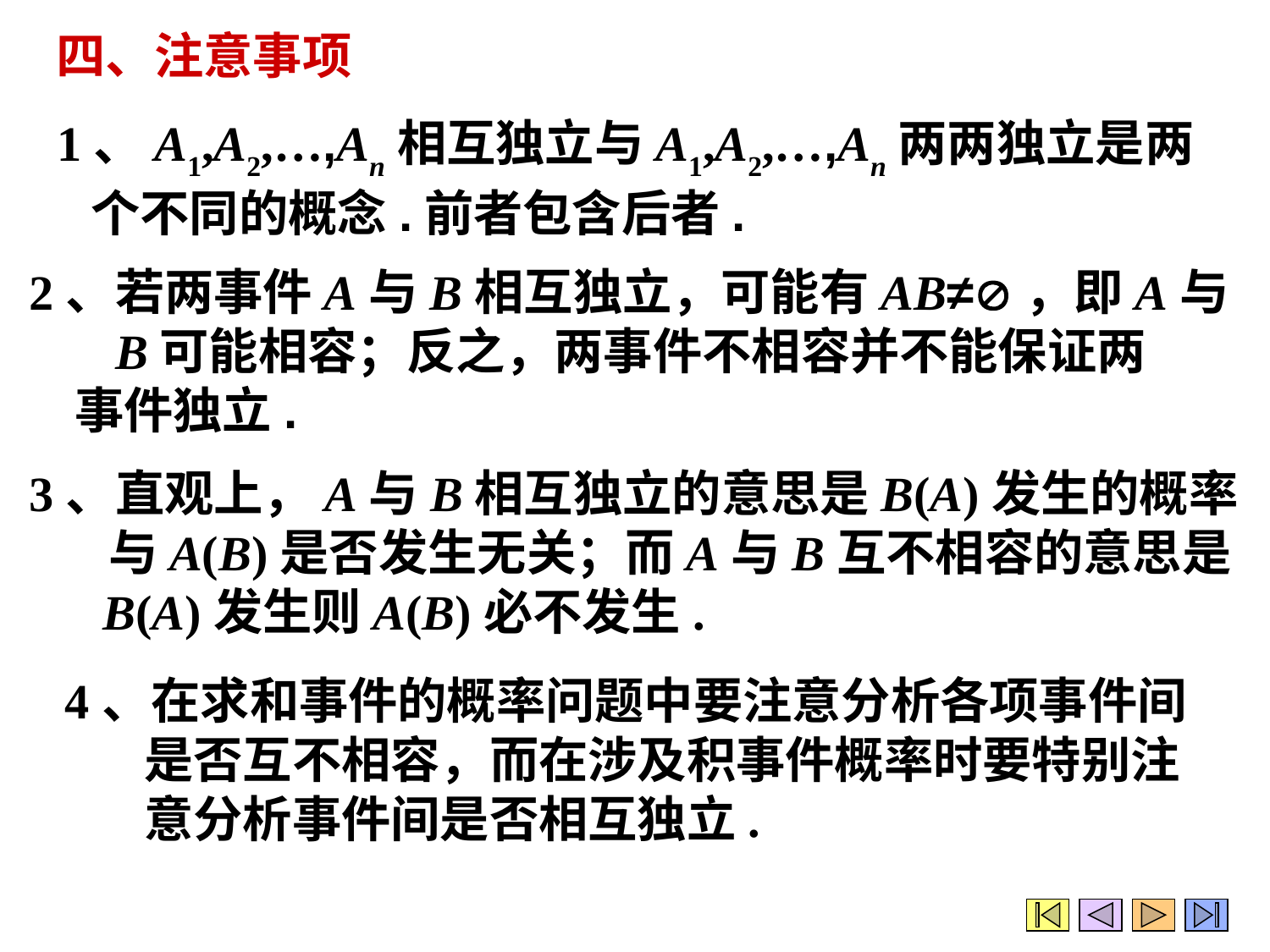

四、注意事项
1、A1,A2,…,An相互独立与A1,A2,…,An两两独立是两
  个不同的概念.前者包含后者.
2、若两事件A与B相互独立，可能有AB≠∅，即A与
       B可能相容；反之，两事件不相容并不能保证两
   事件独立.
3、直观上，A与B相互独立的意思是B(A)发生的概率
      与A(B)是否发生无关；而A与B互不相容的意思是
      B(A)发生则A(B)必不发生.
4、在求和事件的概率问题中要注意分析各项事件间
      是否互不相容，而在涉及积事件概率时要特别注
      意分析事件间是否相互独立.